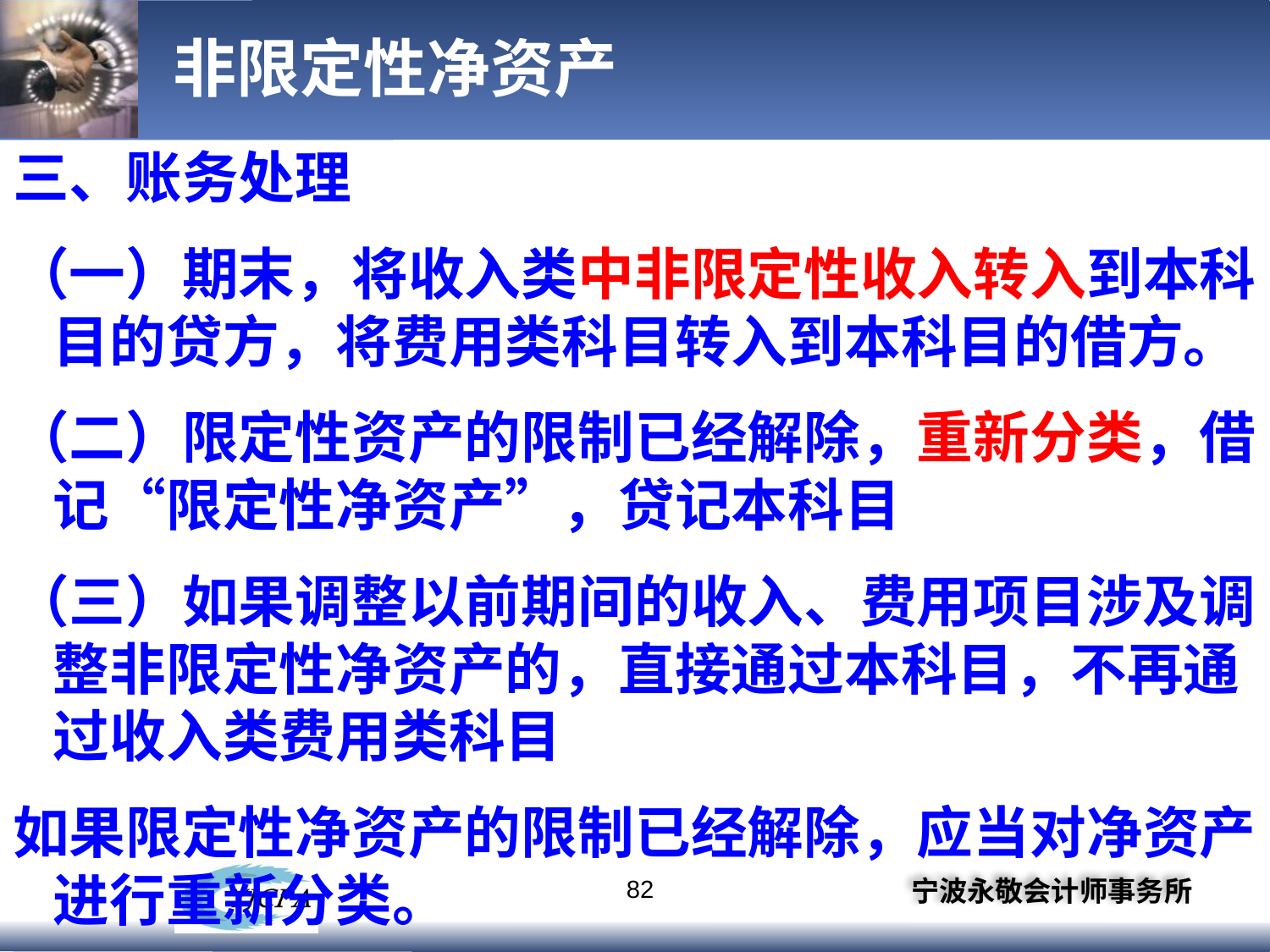

# 非限定性净资产
三、账务处理
（一）期末，将收入类中非限定性收入转入到本科目的贷方，将费用类科目转入到本科目的借方。
（二）限定性资产的限制已经解除，重新分类，借记“限定性净资产”，贷记本科目
（三）如果调整以前期间的收入、费用项目涉及调整非限定性净资产的，直接通过本科目，不再通过收入类费用类科目
如果限定性净资产的限制已经解除，应当对净资产进行重新分类。
有些情况下，资源提供者或者国家法律、行政法规会对以前期间未设置限制的资产增加时间或用途限制，应将非限定性净资产转入限定性净资产，借记“非限定性净资产”科目，贷记“限定性净资产”科目。